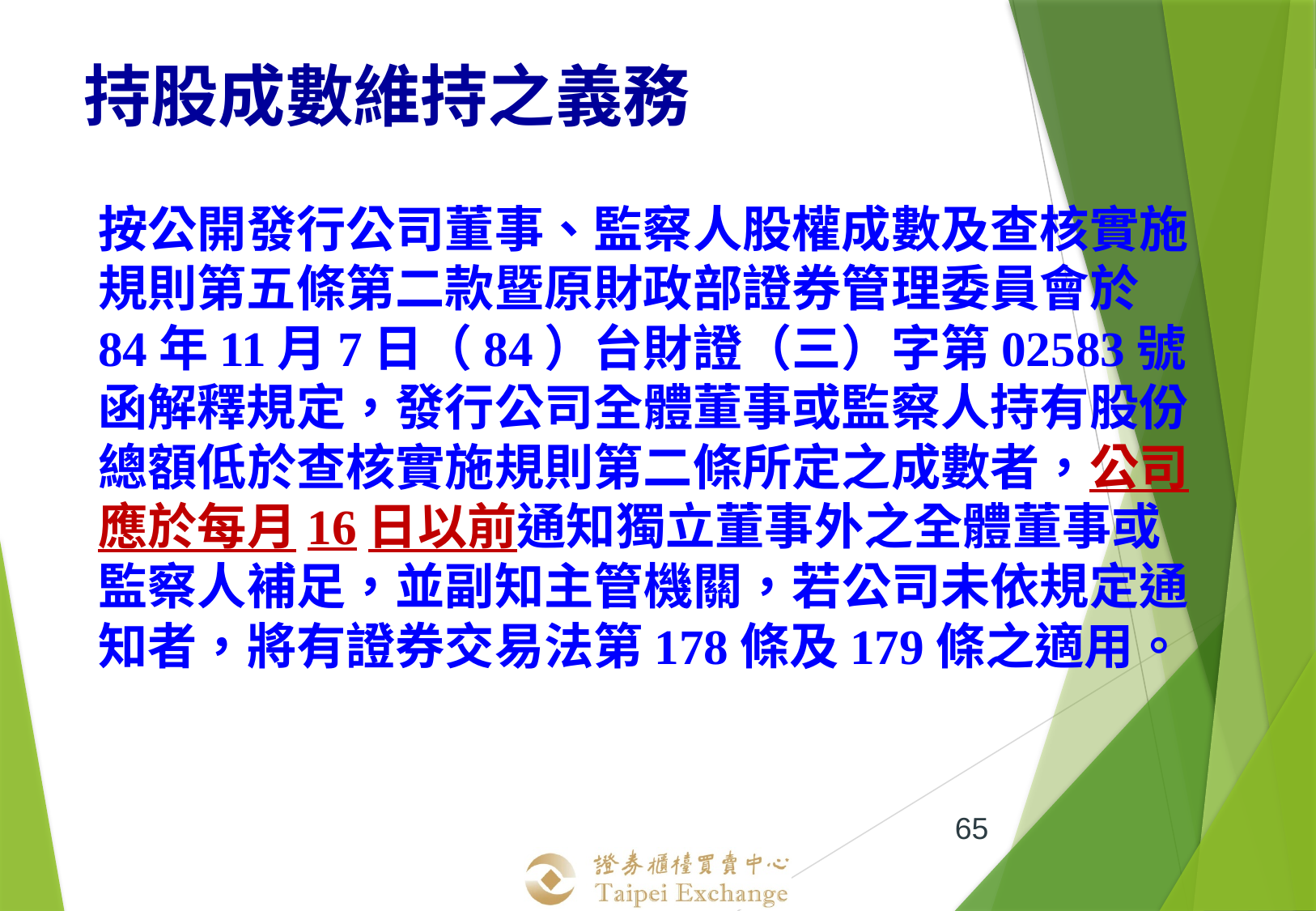

持股成數維持之義務
按公開發行公司董事、監察人股權成數及查核實施規則第五條第二款暨原財政部證券管理委員會於84年11月7日（84）台財證（三）字第02583號函解釋規定，發行公司全體董事或監察人持有股份總額低於查核實施規則第二條所定之成數者，公司應於每月16日以前通知獨立董事外之全體董事或監察人補足，並副知主管機關，若公司未依規定通知者，將有證券交易法第178條及179條之適用。

65